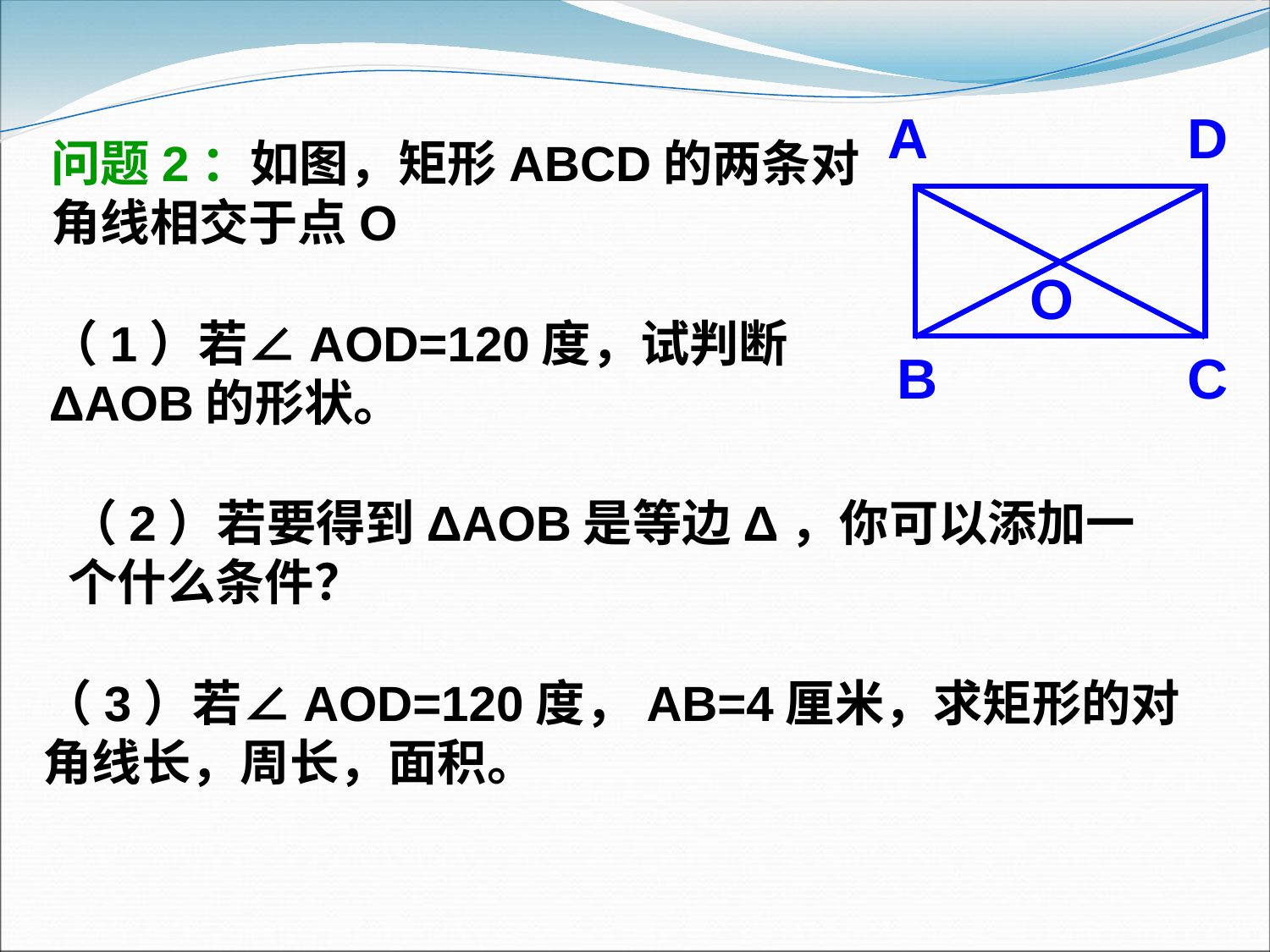

A
D

O
B
C
问题2：如图，矩形ABCD的两条对
角线相交于点O
（1）若∠AOD=120度，试判断
ΔAOB的形状。
（2）若要得到ΔAOB是等边Δ，你可以添加一
个什么条件？
（3）若∠AOD=120度，AB=4厘米，求矩形的对
角线长，周长，面积。